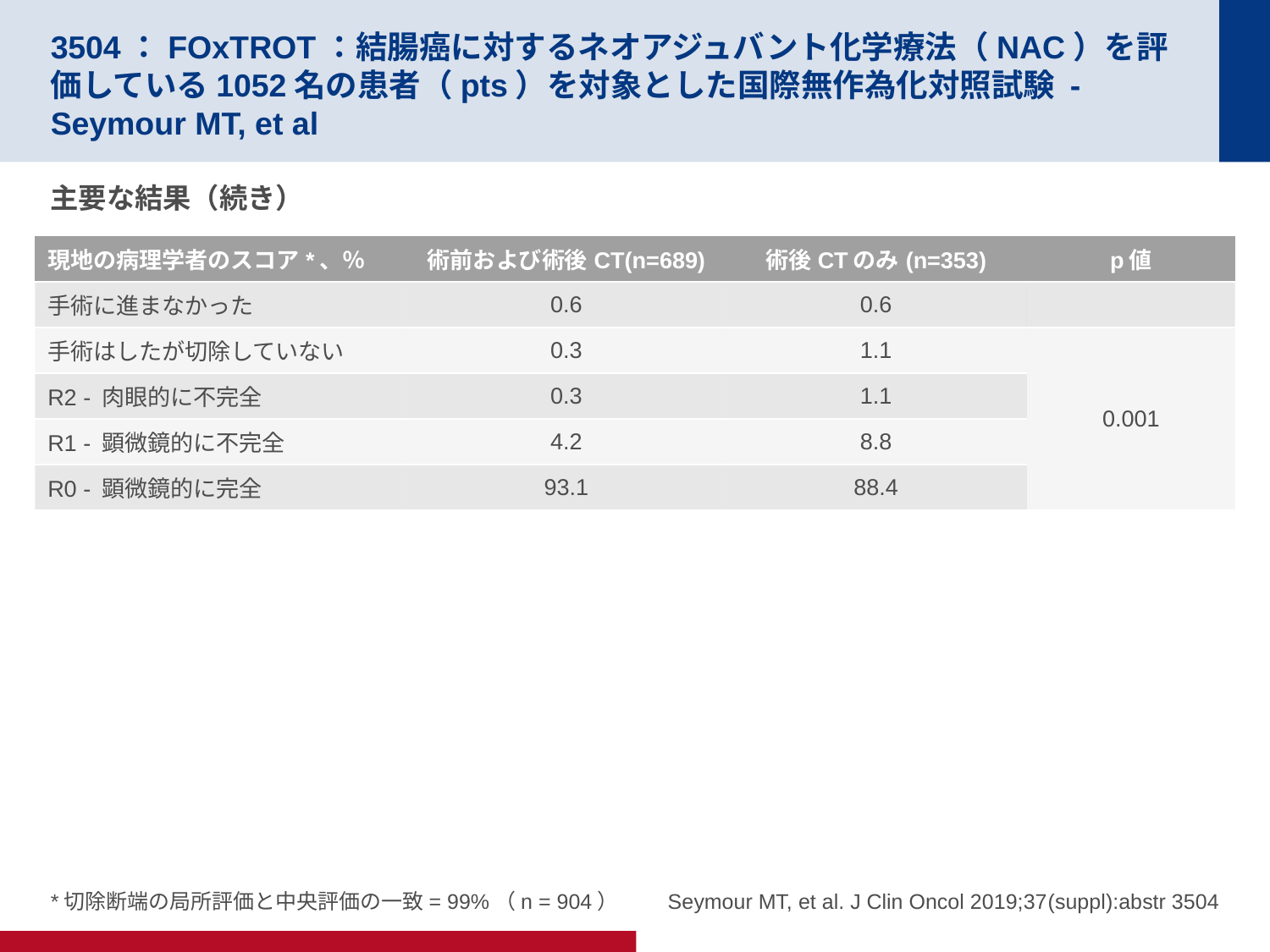

# 3504：FOxTROT：結腸癌に対するネオアジュバント化学療法（NAC）を評価している1052名の患者（pts）を対象とした国際無作為化対照試験 - Seymour MT, et al
主要な結果（続き）
| 現地の病理学者のスコア\*、％ | 術前および術後CT(n=689) | 術後CTのみ(n=353) | p値 |
| --- | --- | --- | --- |
| 手術に進まなかった | 0.6 | 0.6 |  |
| 手術はしたが切除していない | 0.3 | 1.1 | 0.001 |
| R2 - 肉眼的に不完全 | 0.3 | 1.1 |  |
| R1 - 顕微鏡的に不完全 | 4.2 | 8.8 |  |
| R0 - 顕微鏡的に完全 | 93.1 | 88.4 |  |
*切除断端の局所評価と中央評価の一致= 99%（n = 904）
Seymour MT, et al. J Clin Oncol 2019;37(suppl):abstr 3504